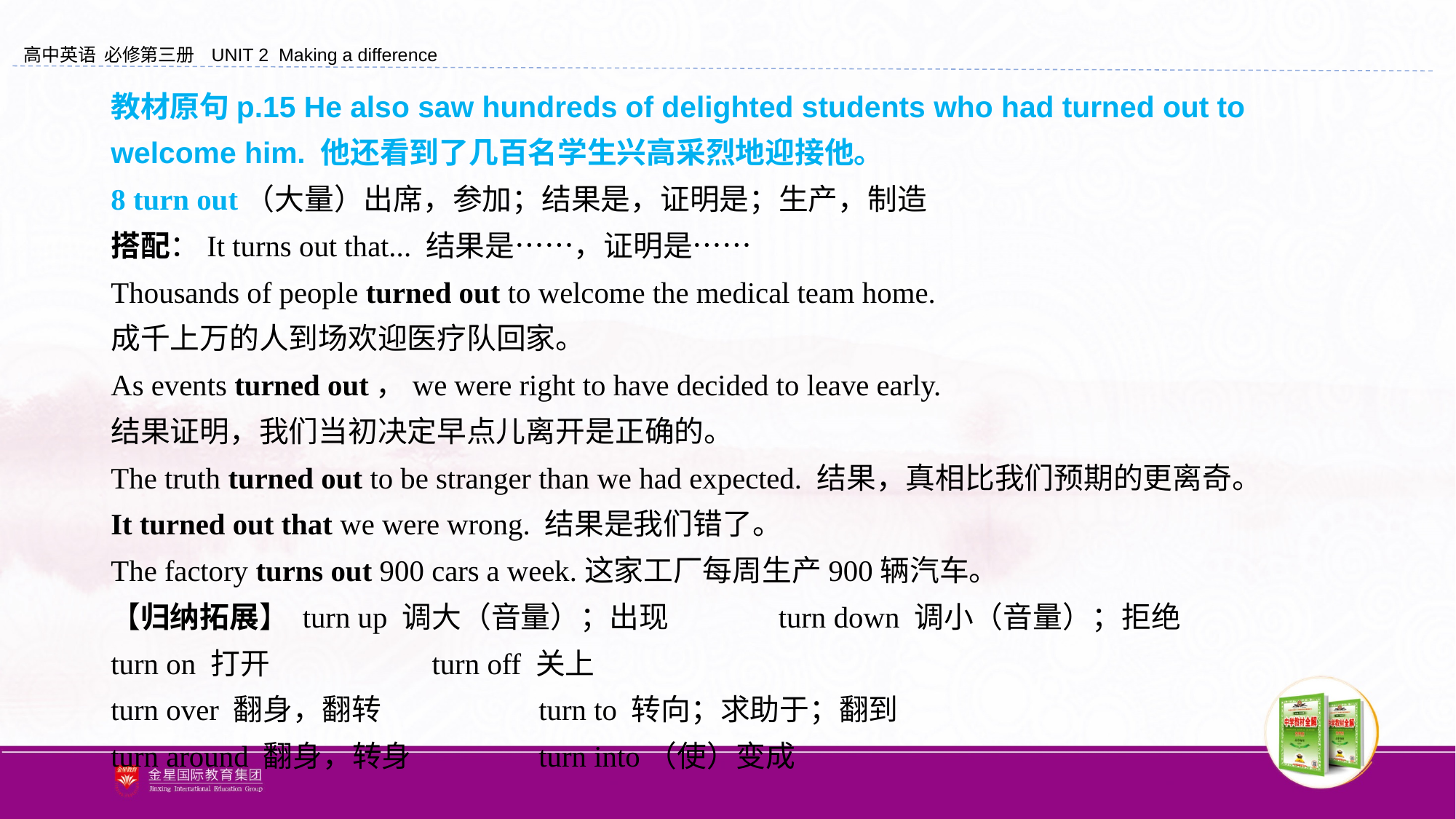

教材原句p.15 He also saw hundreds of delighted students who had turned out to welcome him. 他还看到了几百名学生兴高采烈地迎接他。
8 turn out（大量）出席，参加；结果是，证明是；生产，制造
搭配：It turns out that... 结果是……，证明是……
Thousands of people turned out to welcome the medical team home.
成千上万的人到场欢迎医疗队回家。
As events turned out，we were right to have decided to leave early.
结果证明，我们当初决定早点儿离开是正确的。
The truth turned out to be stranger than we had expected. 结果，真相比我们预期的更离奇。
It turned out that we were wrong. 结果是我们错了。
The factory turns out 900 cars a week.这家工厂每周生产900辆汽车。
【归纳拓展】 turn up 调大（音量）；出现  　　　turn down 调小（音量）；拒绝
turn on 打开  　　　				turn off 关上
turn over 翻身，翻转  　　　			turn to 转向；求助于；翻到
turn around 翻身，转身  　　　			turn into（使）变成